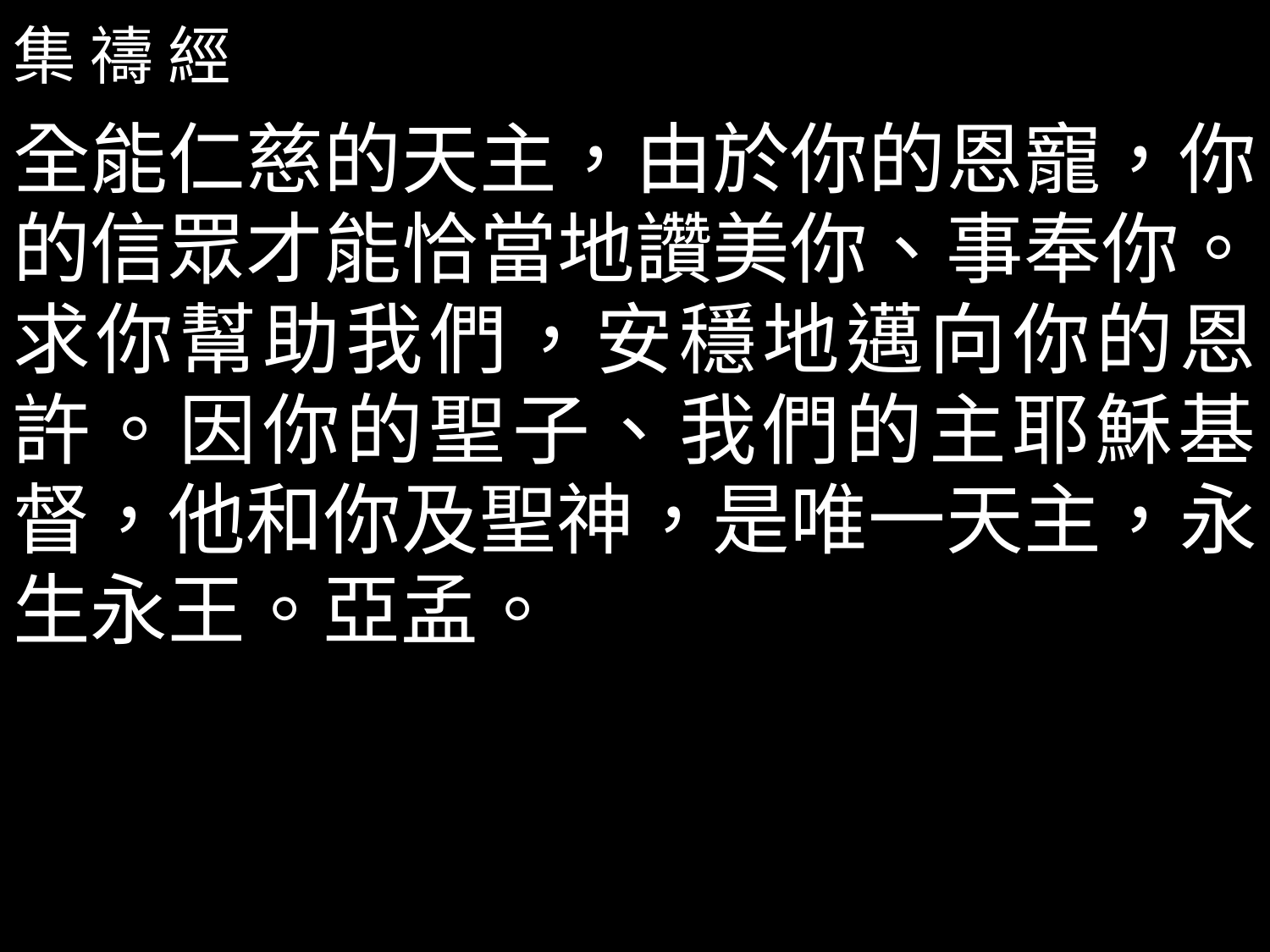

集 禱 經
全能仁慈的天主，由於你的恩寵，你的信眾才能恰當地讚美你、事奉你。求你幫助我們，安穩地邁向你的恩許。因你的聖子、我們的主耶穌基督，他和你及聖神，是唯一天主，永生永王。亞孟。